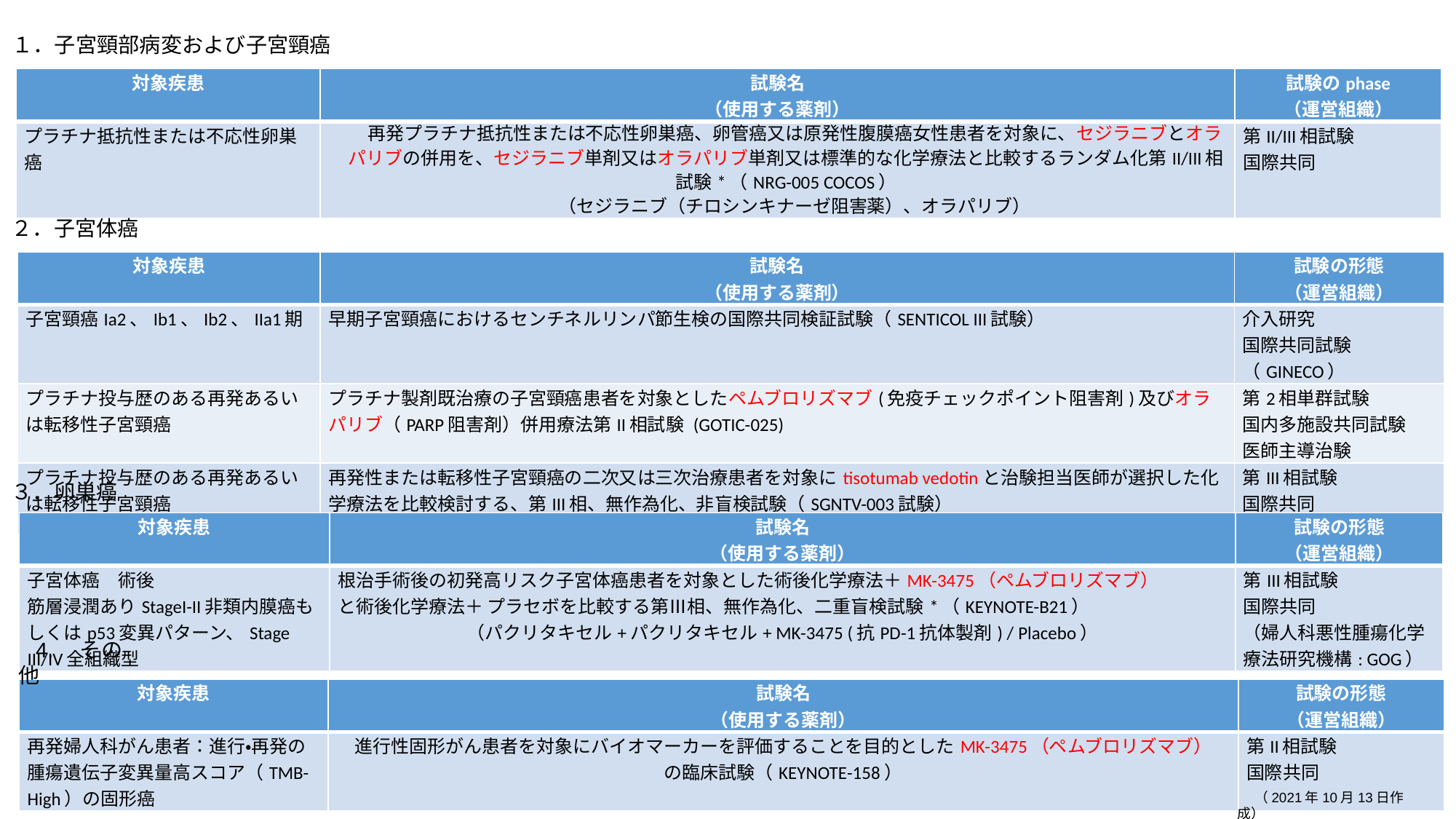

１．子宮頸部病変および子宮頸癌

| 対象疾患 | 試験名 （使用する薬剤） | 試験のphase （運営組織） |
| --- | --- | --- |
| プラチナ抵抗性または不応性卵巣癌 | 再発プラチナ抵抗性または不応性卵巣癌、卵管癌又は原発性腹膜癌女性患者を対象に、セジラニブとオラパリブの併用を、セジラニブ単剤又はオラパリブ単剤又は標準的な化学療法と比較するランダム化第II/III相試験\*（NRG-005 COCOS） （セジラニブ（チロシンキナーゼ阻害薬）、オラパリブ） | 第II/III相試験 国際共同 |
２．子宮体癌
| 対象疾患 | 試験名 （使用する薬剤） | 試験の形態 （運営組織） |
| --- | --- | --- |
| 子宮頸癌Ia2、Ib1、Ib2、IIa1期 | 早期子宮頸癌におけるセンチネルリンパ節生検の国際共同検証試験（SENTICOL III試験） | 介入研究 国際共同試験（GINECO） |
| プラチナ投与歴のある再発あるいは転移性子宮頸癌 | プラチナ製剤既治療の子宮頸癌患者を対象としたペムブロリズマブ(免疫チェックポイント阻害剤)及びオラパリブ（PARP阻害剤）併用療法第II相試験 (GOTIC-025) | 第2相単群試験 国内多施設共同試験 医師主導治験 |
| プラチナ投与歴のある再発あるいは転移性子宮頸癌 | 再発性または転移性子宮頸癌の二次又は三次治療患者を対象にtisotumab vedotinと治験担当医師が選択した化学療法を比較検討する、第III相、無作為化、非盲検試験（SGNTV-003試験） | 第III相試験 国際共同 |
３．卵巣癌
| 対象疾患 | 試験名 （使用する薬剤） | 試験の形態 （運営組織） |
| --- | --- | --- |
| 子宮体癌　術後 筋層浸潤ありStageI-II非類内膜癌もしくはp53変異パターン、Stage III/IV全組織型 | 根治手術後の初発高リスク子宮体癌患者を対象とした術後化学療法＋MK-3475（ペムブロリズマブ） と術後化学療法＋ プラセボを比較する第Ⅲ相、無作為化、二重盲検試験\*（KEYNOTE-B21） （パクリタキセル+パクリタキセル+ MK-3475 (抗PD-1抗体製剤) / Placebo） | 第III相試験 国際共同 （婦人科悪性腫瘍化学療法研究機構: GOG） |
4.　その他
| 対象疾患 | 試験名 （使用する薬剤） | 試験の形態 （運営組織） |
| --- | --- | --- |
| 再発婦人科がん患者：進行・再発の腫瘍遺伝子変異量高スコア（TMB-High）の固形癌 | 進行性固形がん患者を対象にバイオマーカーを評価することを目的としたMK-3475（ペムブロリズマブ） の臨床試験（KEYNOTE-158） | 第II相試験 国際共同 |
（2021年10月13日作成）